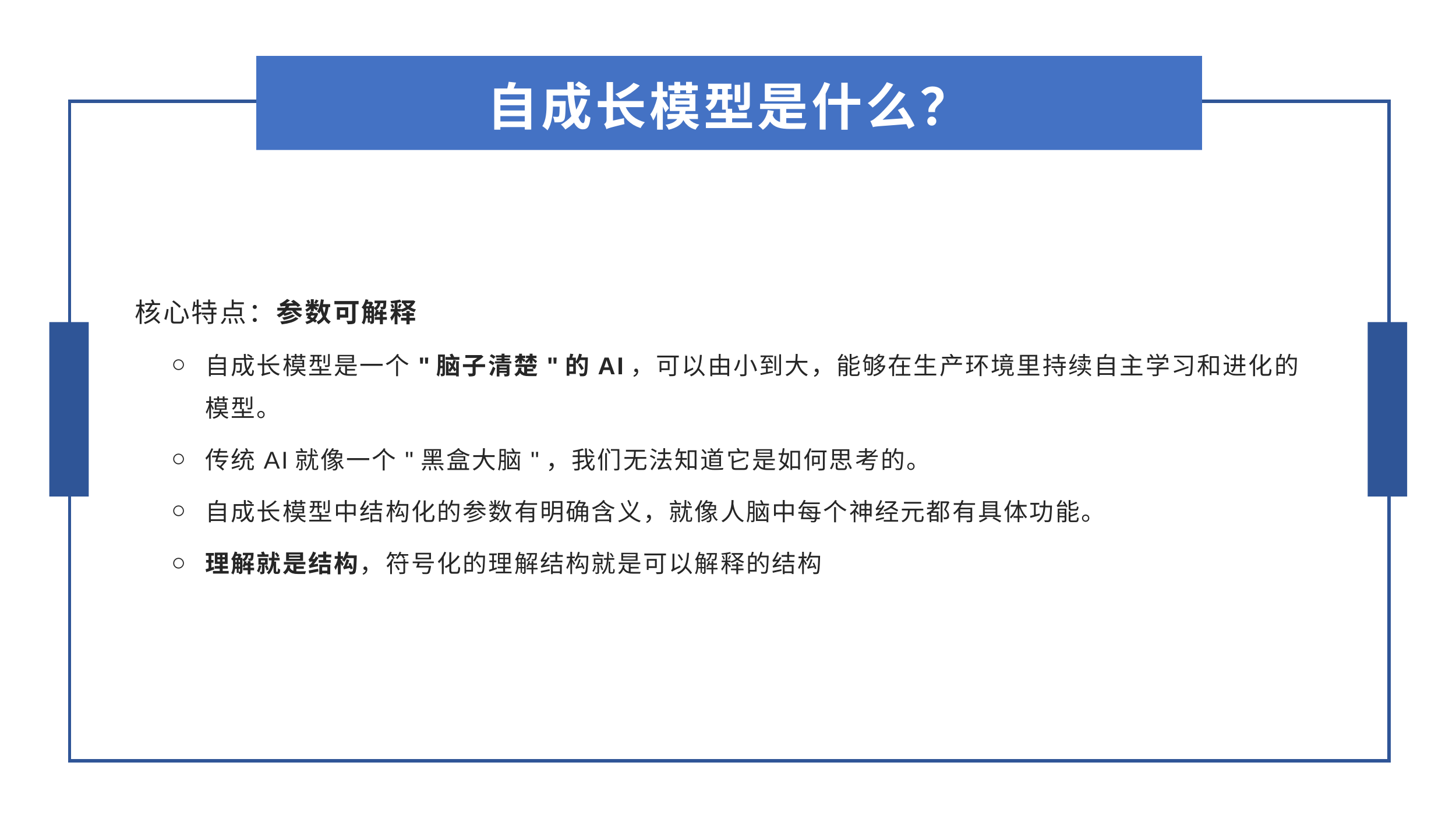

自成长模型是什么？

核心特点：参数可解释
自成长模型是一个"脑子清楚"的AI，可以由小到大，能够在生产环境里持续自主学习和进化的模型。
传统AI就像一个"黑盒大脑"，我们无法知道它是如何思考的。
自成长模型中结构化的参数有明确含义，就像人脑中每个神经元都有具体功能。
理解就是结构，符号化的理解结构就是可以解释的结构